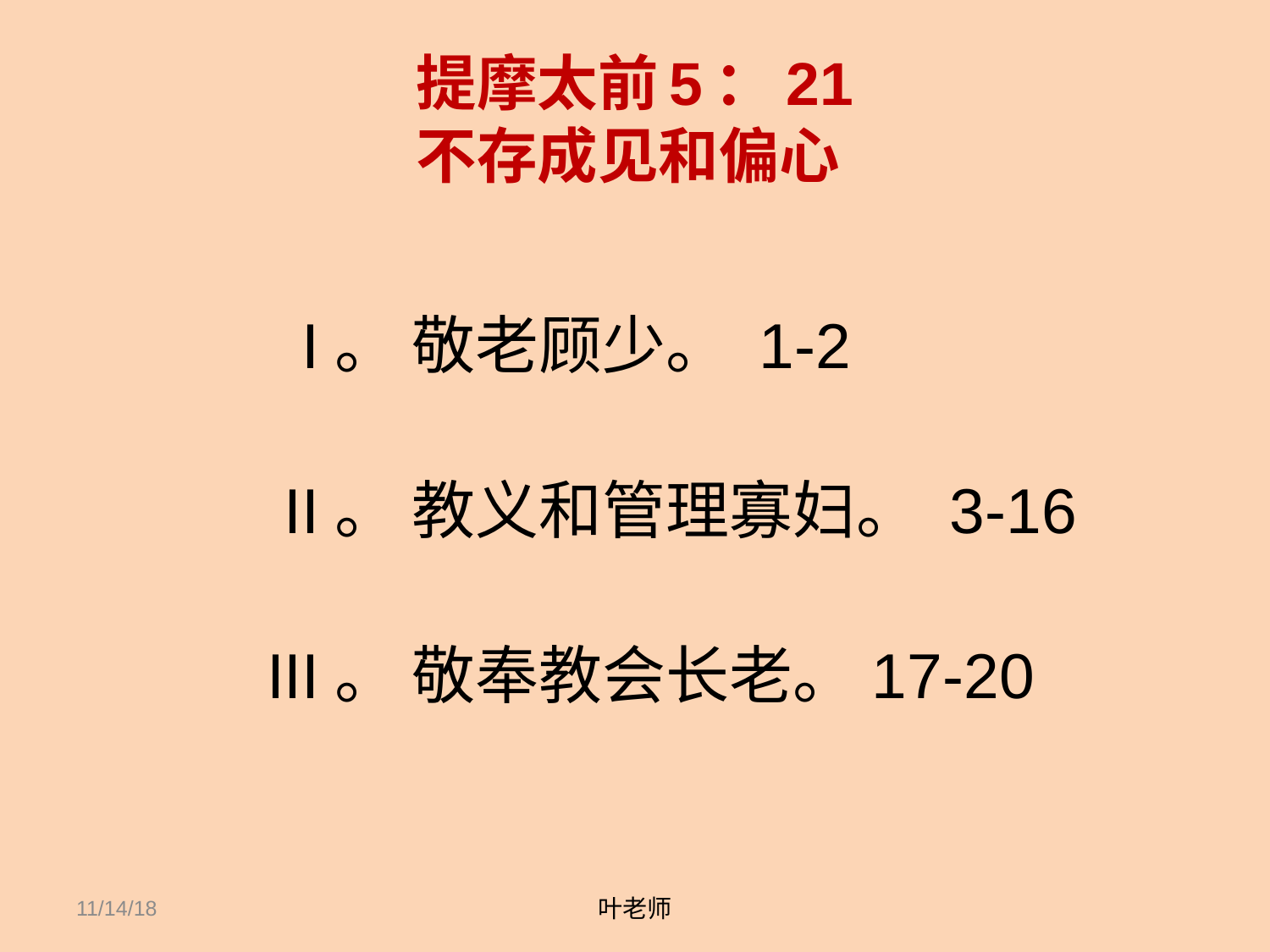

# 提摩太前5：21 不存成见和偏心
  I。 敬老顾少。 1-2
 II。 教义和管理寡妇。 3-16
III。 敬奉教会长老。17-20
11/14/18
叶老师